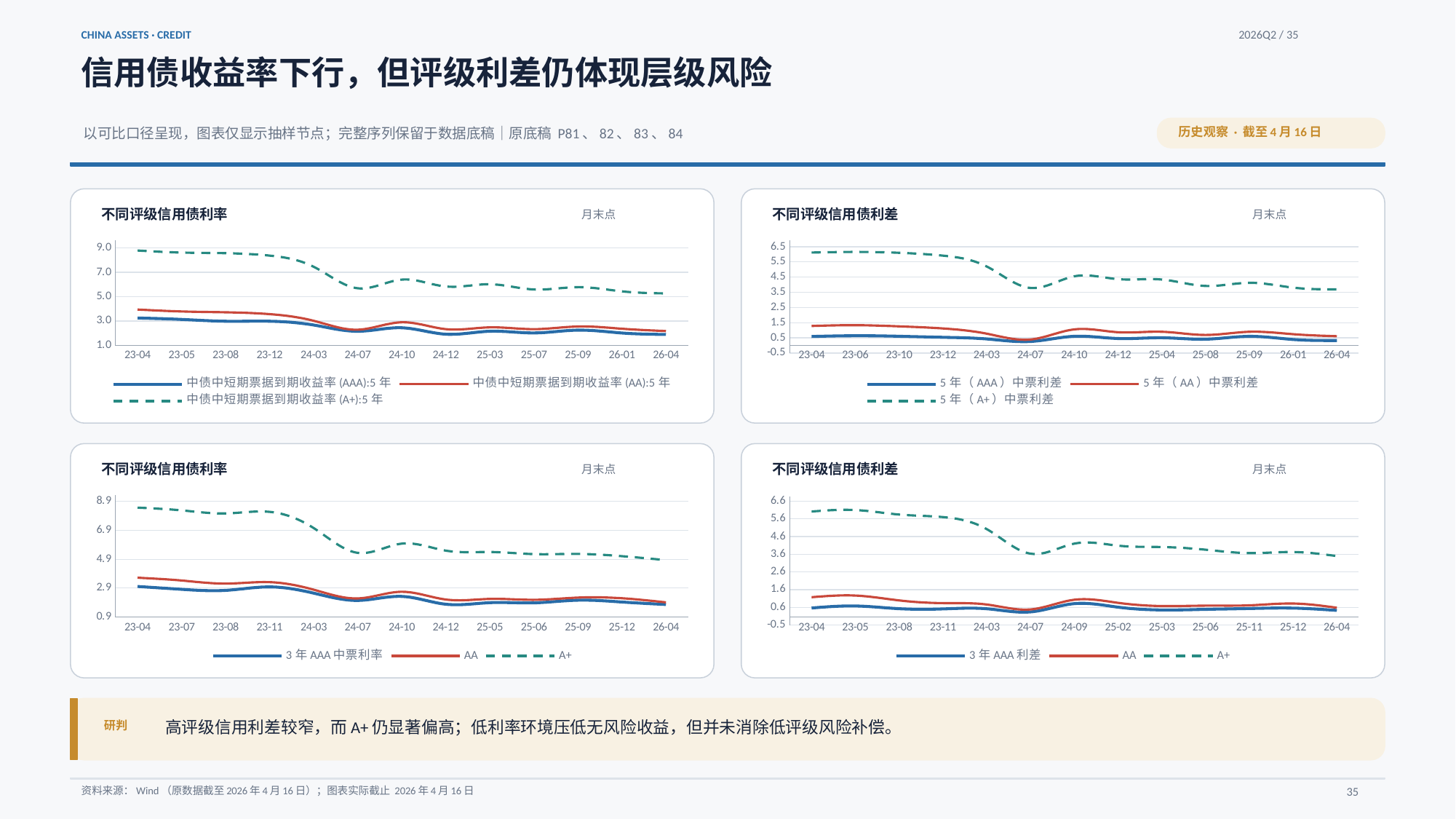

CHINA ASSETS · CREDIT
2026Q2 / 35
信用债收益率下行，但评级利差仍体现层级风险

历史观察 · 截至4月16日
以可比口径呈现，图表仅显示抽样节点；完整序列保留于数据底稿｜原底稿 P81、82、83、84

不同评级信用债利率
不同评级信用债利差
月末点
月末点

### Chart

| Category |  |  |  |
|---|---|---|---|
| 23-04 | 3.2029 | 3.8962 | 8.7362 |
| 23-05 | 3.0856 | 3.7389 | 8.5689 |
| 23-08 | 2.9367 | 3.6698 | 8.5198 |
| 23-12 | 2.9368 | 3.5199 | 8.3199 |
| 24-03 | 2.624 | 2.974 | 7.404 |
| 24-07 | 2.1102 | 2.2402 | 5.6402 |
| 24-10 | 2.397 | 2.852 | 6.352 |
| 24-12 | 1.8712 | 2.2862 | 5.7862 |
| 25-03 | 2.1116 | 2.4316 | 5.9716 |
| 25-07 | 1.9737 | 2.2837 | 5.5437 |
| 25-09 | 2.2032 | 2.5032 | 5.7332 |
| 26-01 | 1.9684 | 2.3184 | 5.3884 |
| 26-04 | 1.8479 | 2.1279 | 5.2179 |

### Chart

| Category |  |  |  |
|---|---|---|---|
| 23-04 | 0.5899000000000001 | 1.2832 | 6.123200000000001 |
| 23-06 | 0.6400000000000001 | 1.3333 | 6.1633 |
| 23-10 | 0.6043999999999996 | 1.2574999999999998 | 6.1075 |
| 23-12 | 0.5366999999999997 | 1.1197999999999997 | 5.9198 |
| 24-03 | 0.4266000000000001 | 0.7766000000000002 | 5.2066 |
| 24-07 | 0.2611999999999999 | 0.3912000000000002 | 3.7912 |
| 24-10 | 0.6022999999999998 | 1.0573 | 4.557300000000001 |
| 24-12 | 0.45599999999999996 | 0.871 | 4.371 |
| 25-04 | 0.5065000000000002 | 0.9015000000000002 | 4.3465 |
| 25-08 | 0.4119999999999999 | 0.6919999999999997 | 3.9219999999999997 |
| 25-09 | 0.5995999999999999 | 0.8996000000000002 | 4.1296 |
| 26-01 | 0.39229999999999987 | 0.7423 | 3.8122999999999996 |
| 26-04 | 0.3269000000000002 | 0.6069 | 3.6969000000000003 |

不同评级信用债利率
不同评级信用债利差
月末点
月末点

### Chart

| Category |  |  |  |
|---|---|---|---|
| 23-04 | 2.9652 | 3.5738 | 8.4138 |
| 23-07 | 2.7682 | 3.3765 | 8.2265 |
| 23-08 | 2.6965 | 3.1646 | 8.0146 |
| 23-11 | 2.9348 | 3.263 | 8.123 |
| 24-03 | 2.5035 | 2.7435 | 7.0035 |
| 24-07 | 2.0008 | 2.1408 | 5.2908 |
| 24-10 | 2.2782 | 2.5982 | 5.9282 |
| 24-12 | 1.7391 | 2.0641 | 5.4441 |
| 25-05 | 1.8453 | 2.1053 | 5.3503 |
| 25-06 | 1.8339 | 2.0439 | 5.2039 |
| 25-09 | 2.0169 | 2.1969 | 5.2169 |
| 25-12 | 1.891 | 2.151 | 5.061 |
| 26-04 | 1.7187 | 1.8687 | 4.7887 |

### Chart

| Category |  |  |  |
|---|---|---|---|
| 23-04 | 0.5150999999999999 | 1.1237 | 5.9637 |
| 23-05 | 0.6288 | 1.2172 | 6.0472 |
| 23-08 | 0.4750000000000001 | 0.9431000000000003 | 5.7931 |
| 23-11 | 0.4626999999999999 | 0.7908999999999997 | 5.650899999999999 |
| 24-03 | 0.472 | 0.7120000000000002 | 4.9719999999999995 |
| 24-07 | 0.2946 | 0.4346000000000001 | 3.5846 |
| 24-09 | 0.7601999999999998 | 0.9802 | 4.1502 |
| 25-02 | 0.562 | 0.8070000000000002 | 4.037 |
| 25-03 | 0.40449999999999986 | 0.6245 | 3.9595000000000002 |
| 25-06 | 0.43800000000000017 | 0.6479999999999999 | 3.808 |
| 25-11 | 0.48509999999999986 | 0.6651 | 3.6151 |
| 25-12 | 0.508 | 0.7679999999999998 | 3.678 |
| 26-04 | 0.379 | 0.5290000000000001 | 3.4490000000000007 |

高评级信用利差较窄，而A+仍显著偏高；低利率环境压低无风险收益，但并未消除低评级风险补偿。
研判

资料来源：Wind（原数据截至2026年4月16日）；图表实际截止 2026年4月16日
35